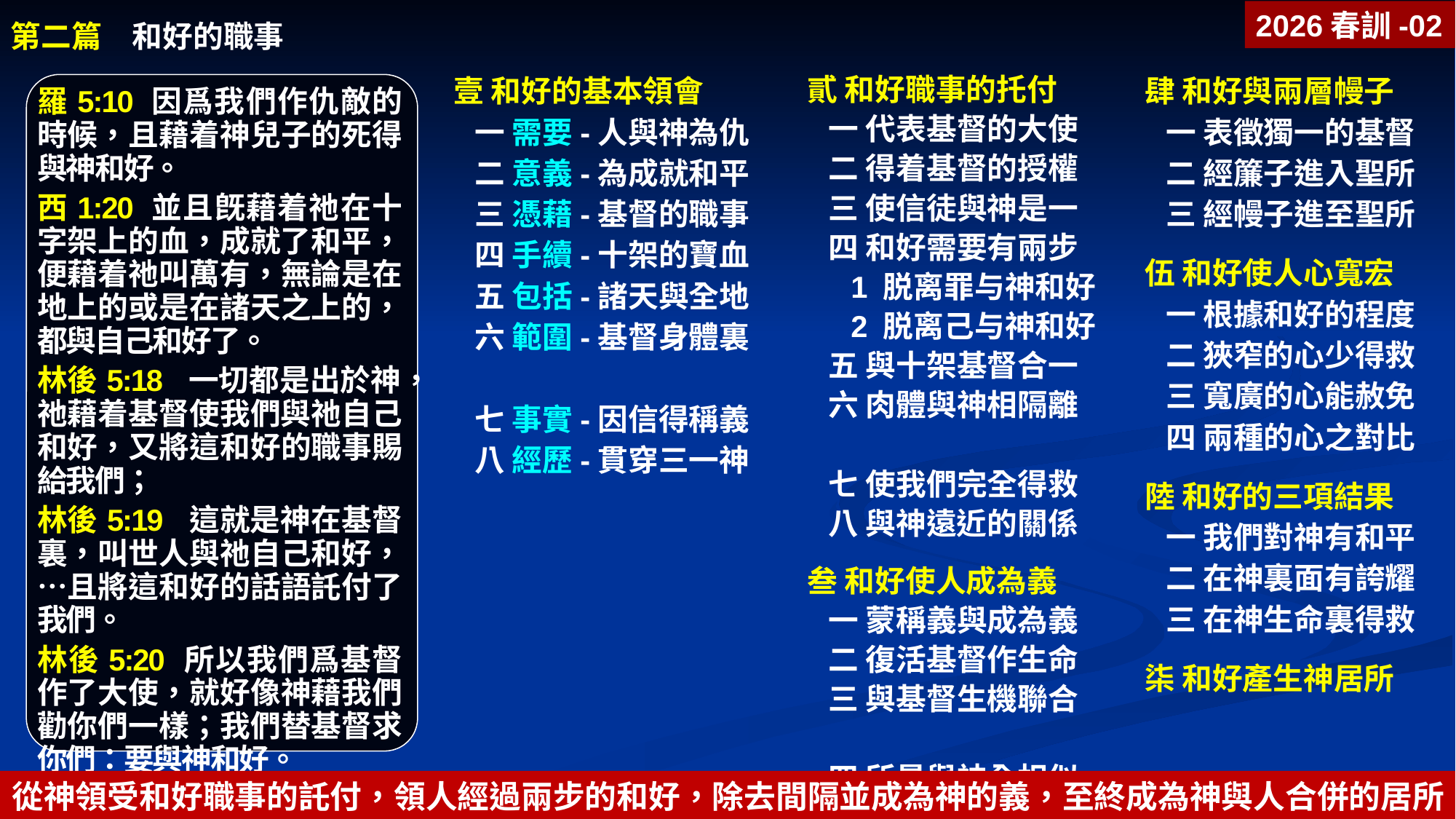

第二篇　和好的職事
2026春訓-02
壹 和好的基本領會
一 需要-人與神為仇
二 意義-為成就和平
三 憑藉-基督的職事
四 手續-十架的寶血
五 包括-諸天與全地
六 範圍-基督身體裏
七 事實-因信得稱義
八 經歷-貫穿三一神
貳 和好職事的托付
一 代表基督的大使
二 得着基督的授權
三 使信徒與神是一
四 和好需要有兩步
1 脱离罪与神和好
2 脱离己与神和好
五 與十架基督合一
六 肉體與神相隔離
七 使我們完全得救
八 與神遠近的關係
叁 和好使人成為義
一 蒙稱義與成為義
二 復活基督作生命
三 與基督生機聯合
四 所是與神全相似
五 基督是和好憑藉

肆 和好與兩層幔子
一 表徵獨一的基督
二 經簾子進入聖所
三 經幔子進至聖所
伍 和好使人心寬宏
一 根據和好的程度
二 狹窄的心少得救
三 寬廣的心能赦免
四 兩種的心之對比
陸 和好的三項結果
一 我們對神有和平
二 在神裏面有誇耀
三 在神生命裏得救
柒 和好產生神居所

羅5:10	因爲我們作仇敵的時候，且藉着神兒子的死得與神和好。
西1:20	並且旣藉着祂在十字架上的血，成就了和平，便藉着祂叫萬有，無論是在地上的或是在諸天之上的，都與自己和好了。
林後5:18  一切都是出於神，祂藉着基督使我們與祂自己和好，又將這和好的職事賜給我們；
林後5:19  這就是神在基督裏，叫世人與祂自己和好，…且將這和好的話語託付了我們。
林後5:20 所以我們爲基督作了大使，就好像神藉我們勸你們一樣；我們替基督求你們：要與神和好。
從神領受和好職事的託付，領人經過兩步的和好，除去間隔並成為神的義，至終成為神與人合併的居所。